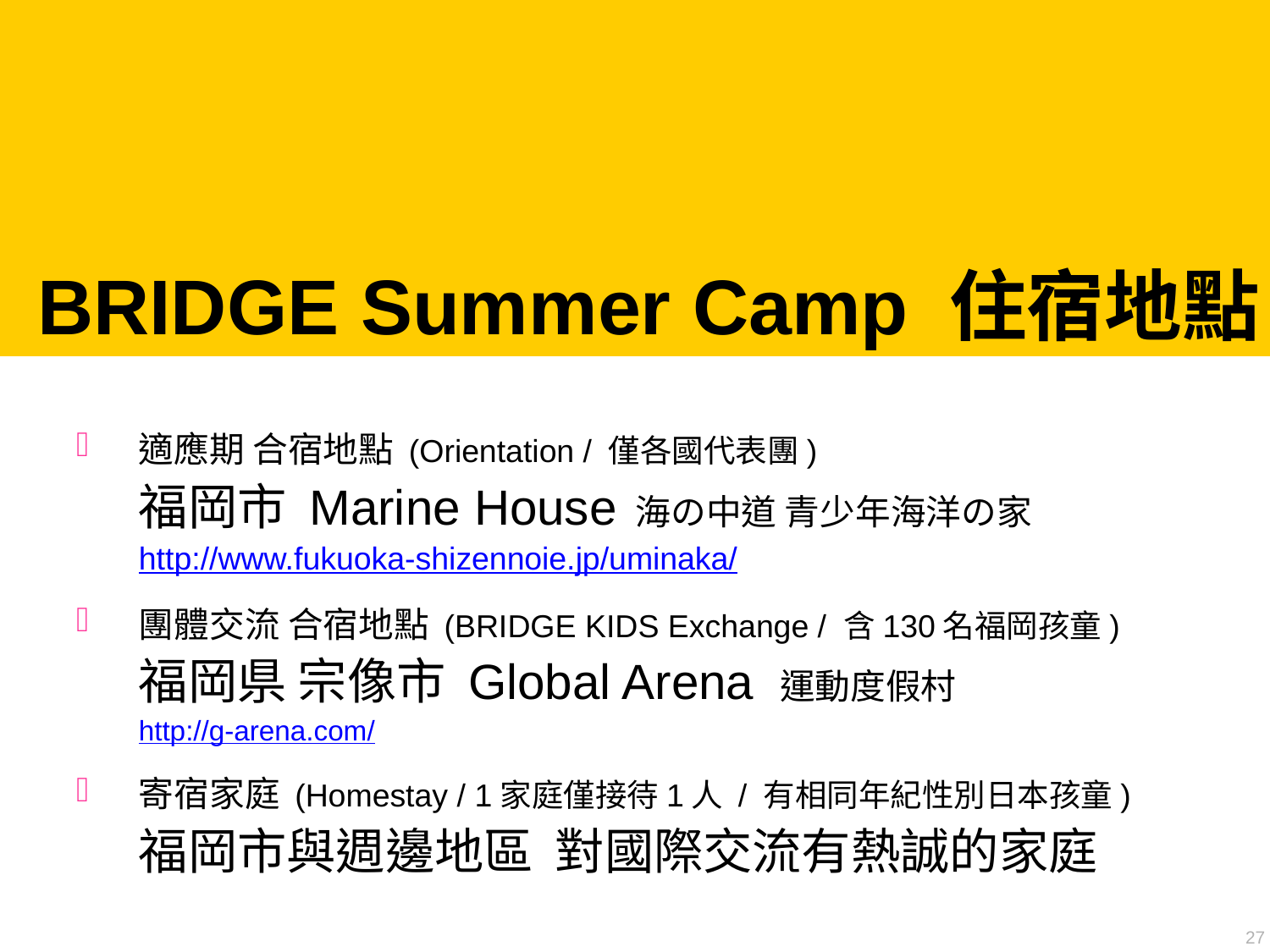

# BRIDGE Summer Camp 住宿地點
適應期 合宿地點 (Orientation / 僅各國代表團)
福岡市 Marine House 海の中道 青少年海洋の家
http://www.fukuoka-shizennoie.jp/uminaka/
團體交流 合宿地點 (BRIDGE KIDS Exchange / 含130名福岡孩童)
福岡県 宗像市 Global Arena 運動度假村
http://g-arena.com/
寄宿家庭 (Homestay / 1家庭僅接待1人 / 有相同年紀性別日本孩童)
福岡市與週邊地區  對國際交流有熱誠的家庭
27